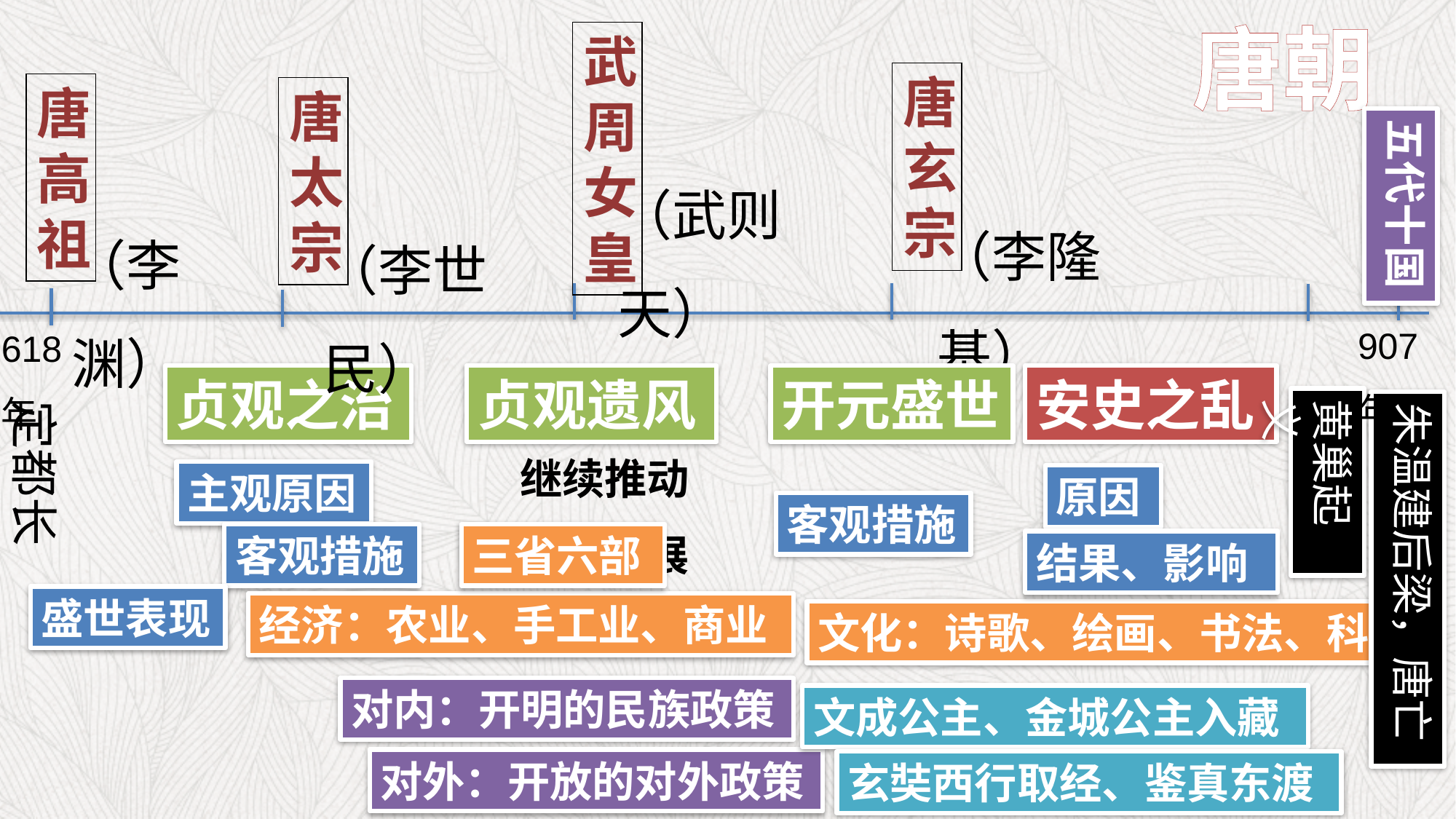

唐朝
武周女皇
（武则天）
唐玄宗
（李隆基）
唐高祖
（李渊）
唐太宗
（李世民）
五代十国
907年
618年
贞观之治
贞观遗风
开元盛世
安史之乱
黄巢起义
定都长安
朱温建后梁，唐亡
继续推动
社会发展
主观原因
原因
客观措施
客观措施
三省六部
结果、影响
盛世表现
经济：农业、手工业、商业
文化：诗歌、绘画、书法、科技
对内：开明的民族政策
文成公主、金城公主入藏
对外：开放的对外政策
玄奘西行取经、鉴真东渡